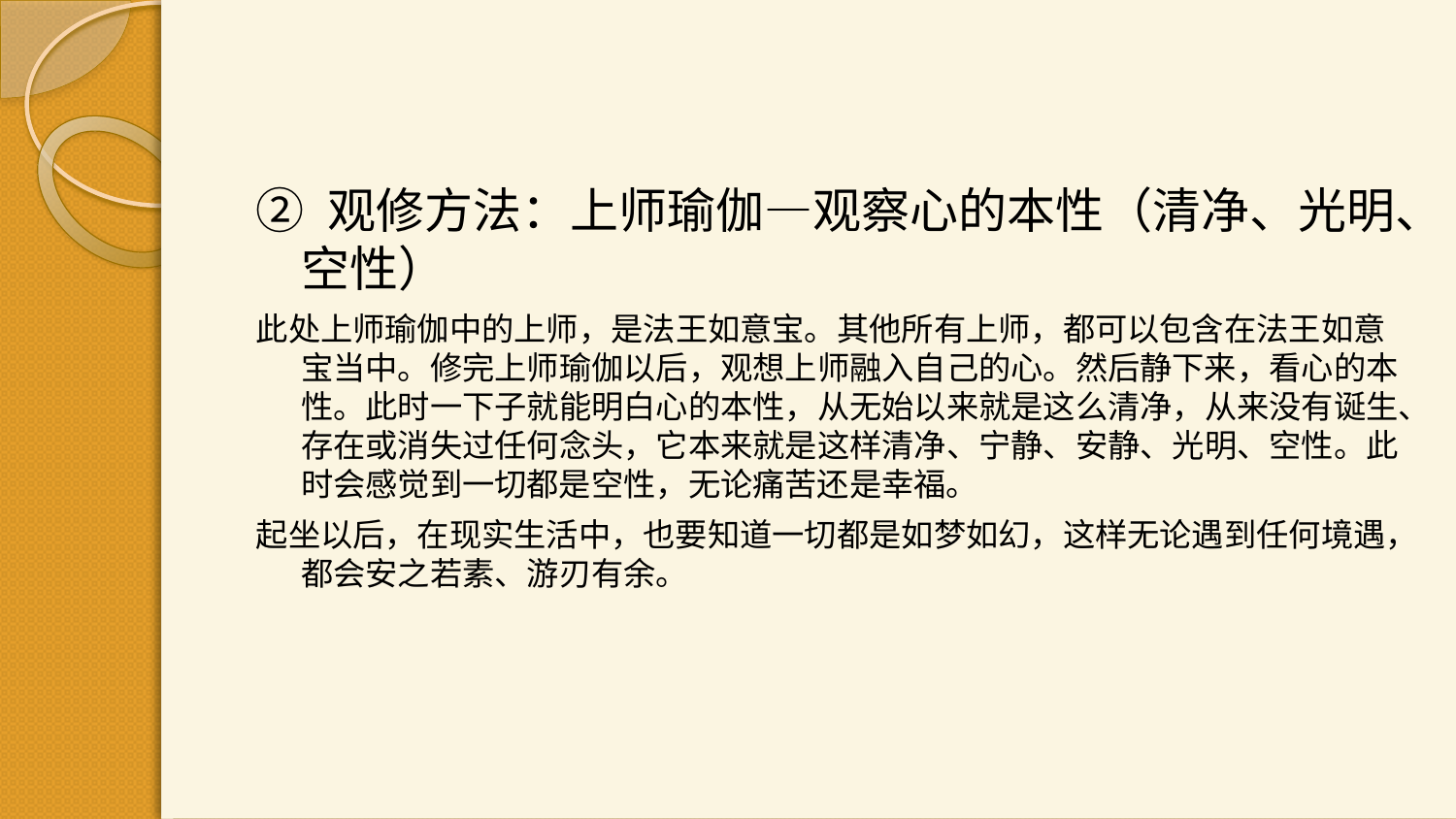

② 观修方法：上师瑜伽—观察心的本性（清净、光明、空性）
此处上师瑜伽中的上师，是法王如意宝。其他所有上师，都可以包含在法王如意宝当中。修完上师瑜伽以后，观想上师融入自己的心。然后静下来，看心的本性。此时一下子就能明白心的本性，从无始以来就是这么清净，从来没有诞生、存在或消失过任何念头，它本来就是这样清净、宁静、安静、光明、空性。此时会感觉到一切都是空性，无论痛苦还是幸福。
起坐以后，在现实生活中，也要知道一切都是如梦如幻，这样无论遇到任何境遇，都会安之若素、游刃有余。